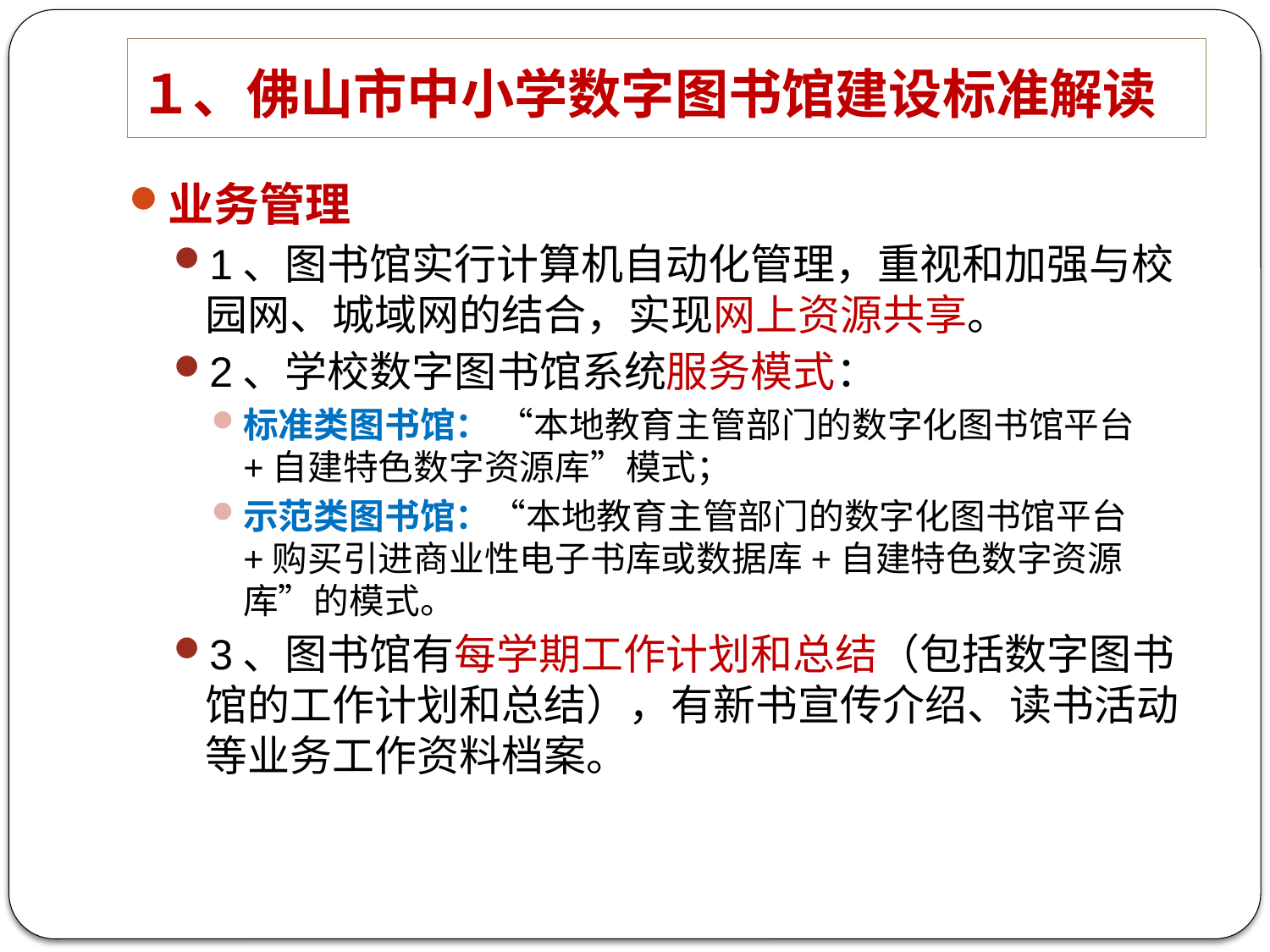

# １、佛山市中小学数字图书馆建设标准解读
业务管理
1、图书馆实行计算机自动化管理，重视和加强与校园网、城域网的结合，实现网上资源共享。
2、学校数字图书馆系统服务模式：
标准类图书馆： “本地教育主管部门的数字化图书馆平台+自建特色数字资源库”模式；
示范类图书馆：“本地教育主管部门的数字化图书馆平台+购买引进商业性电子书库或数据库+自建特色数字资源库”的模式。
3、图书馆有每学期工作计划和总结（包括数字图书馆的工作计划和总结），有新书宣传介绍、读书活动等业务工作资料档案。